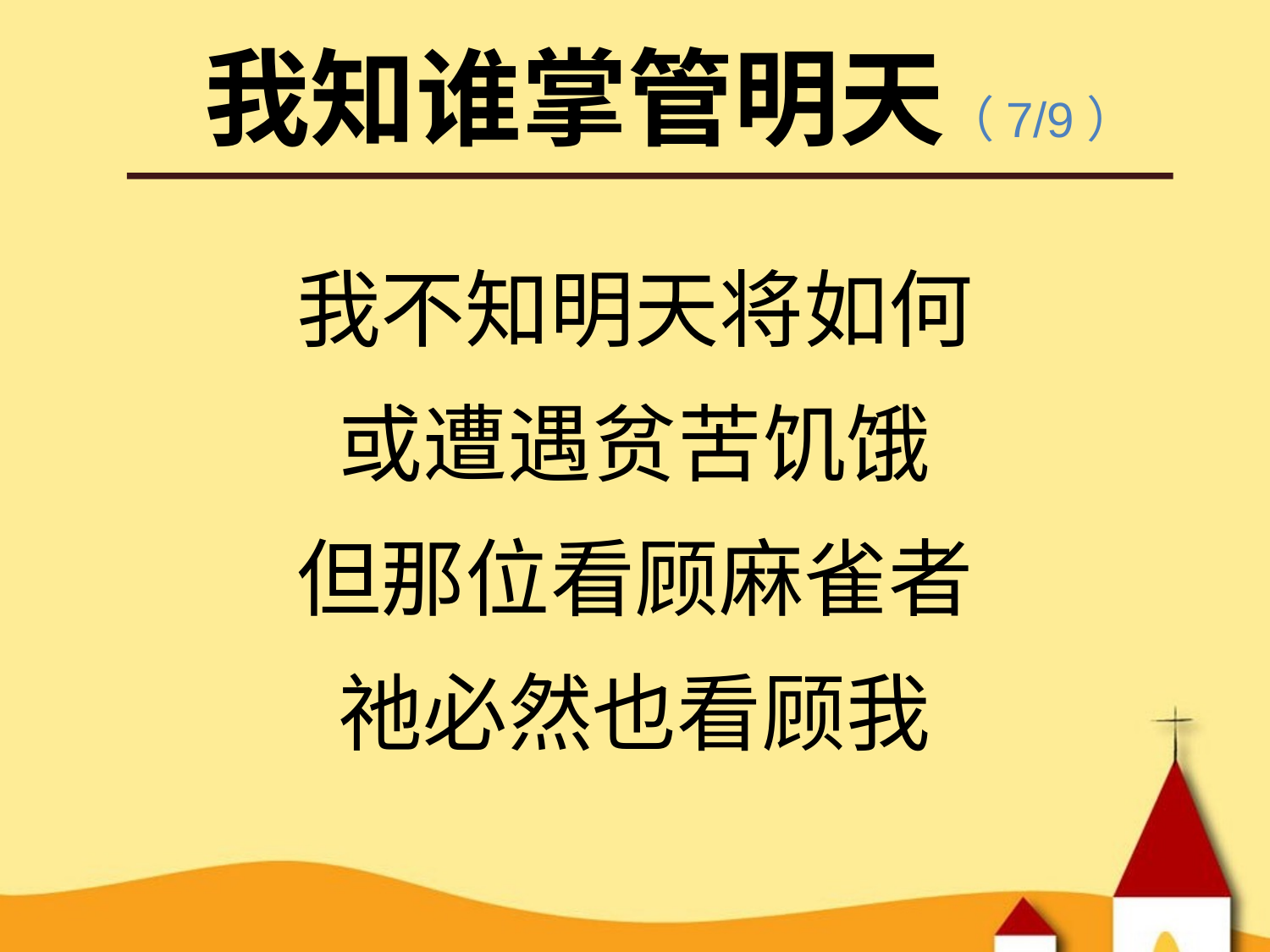

我知谁掌管明天（7/9）

我不知明天将如何
或遭遇贫苦饥饿
但那位看顾麻雀者
祂必然也看顾我